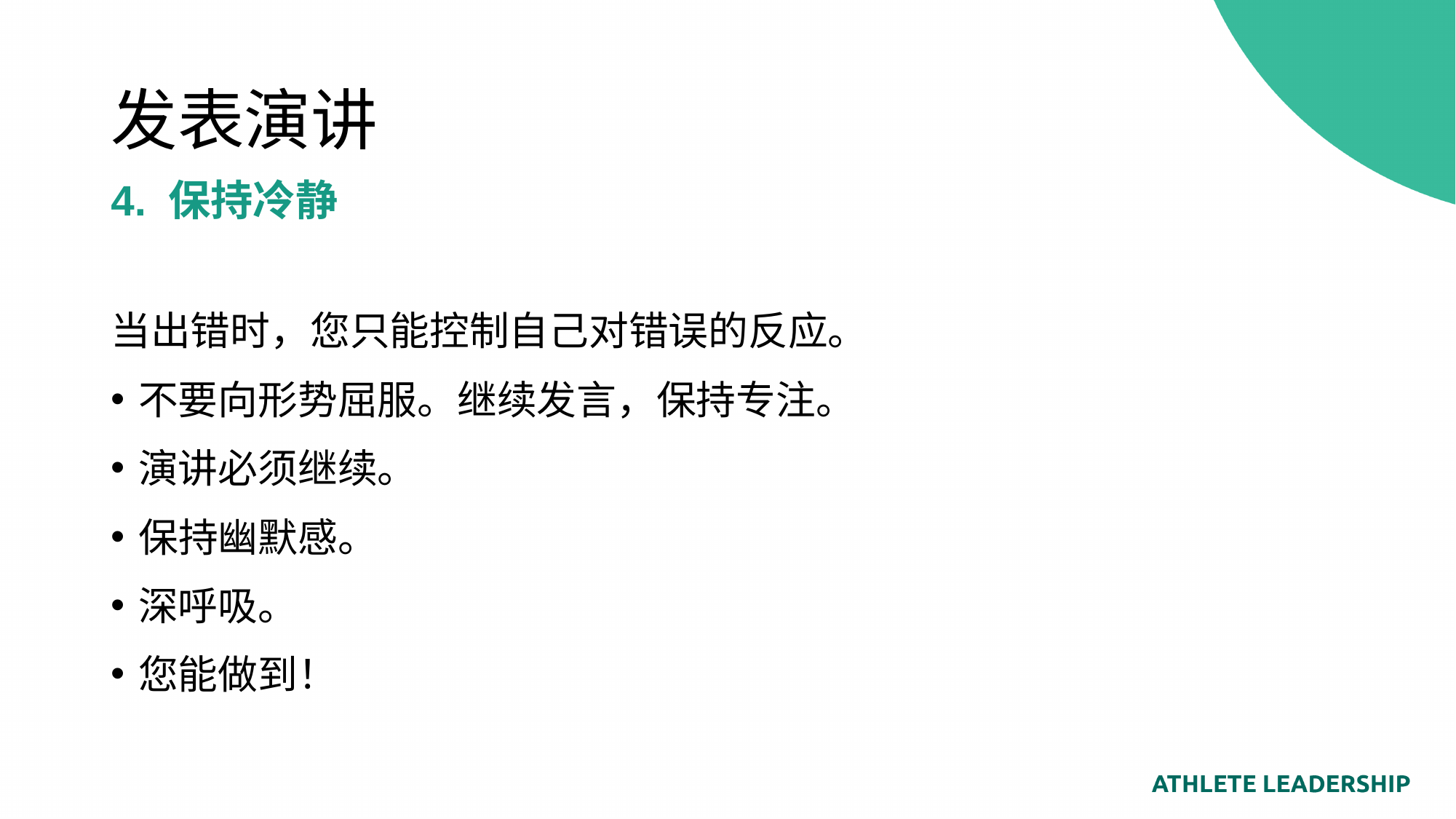

# 发表演讲
4. 保持冷静
当出错时，您只能控制自己对错误的反应。
不要向形势屈服。继续发言，保持专注。
演讲必须继续。
保持幽默感。
深呼吸。
您能做到！